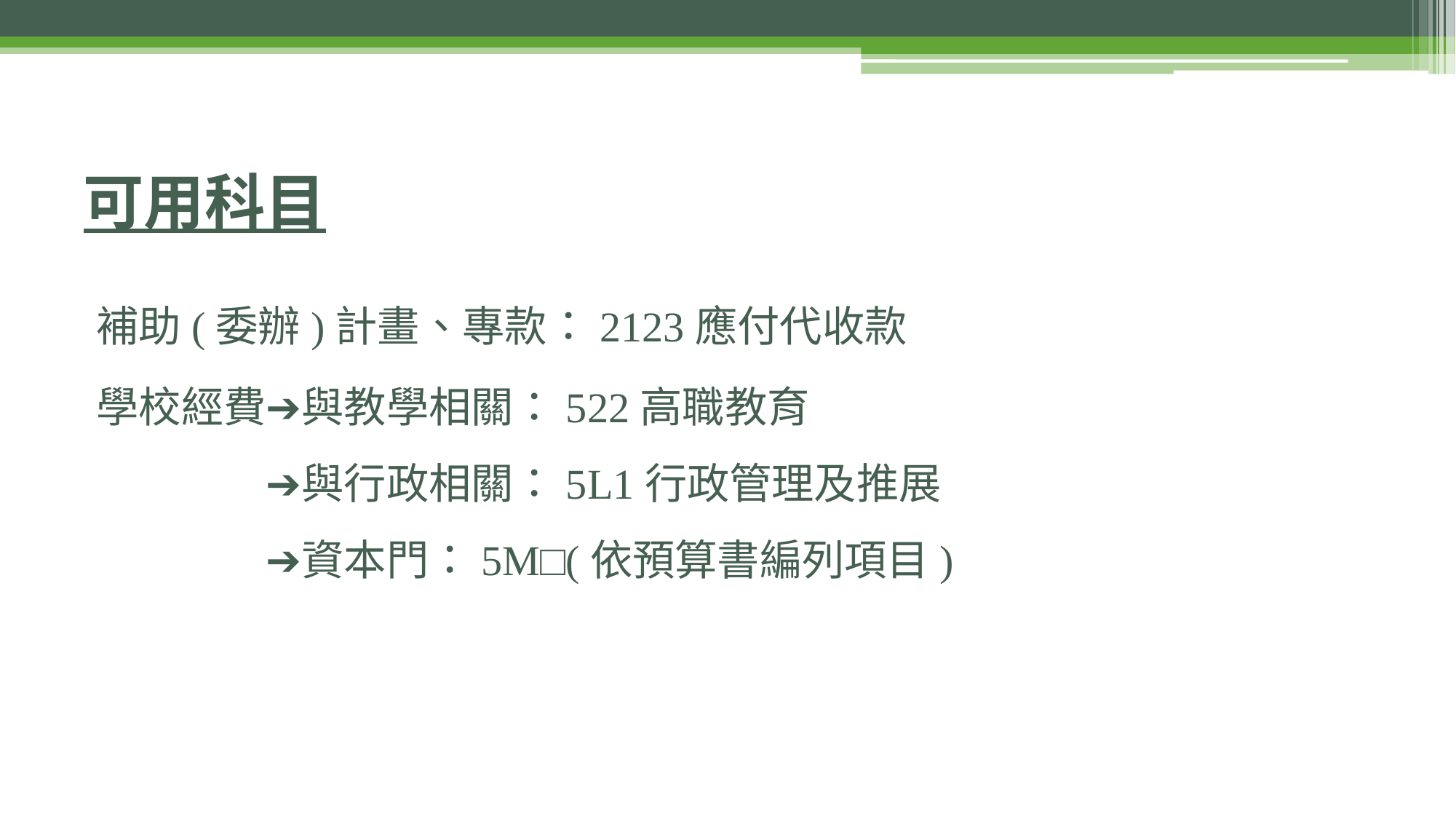

# 可用科目
補助(委辦)計畫、專款：2123應付代收款
學校經費➔與教學相關：522高職教育
　　　　➔與行政相關：5L1行政管理及推展
　　　　➔資本門：5M□(依預算書編列項目)